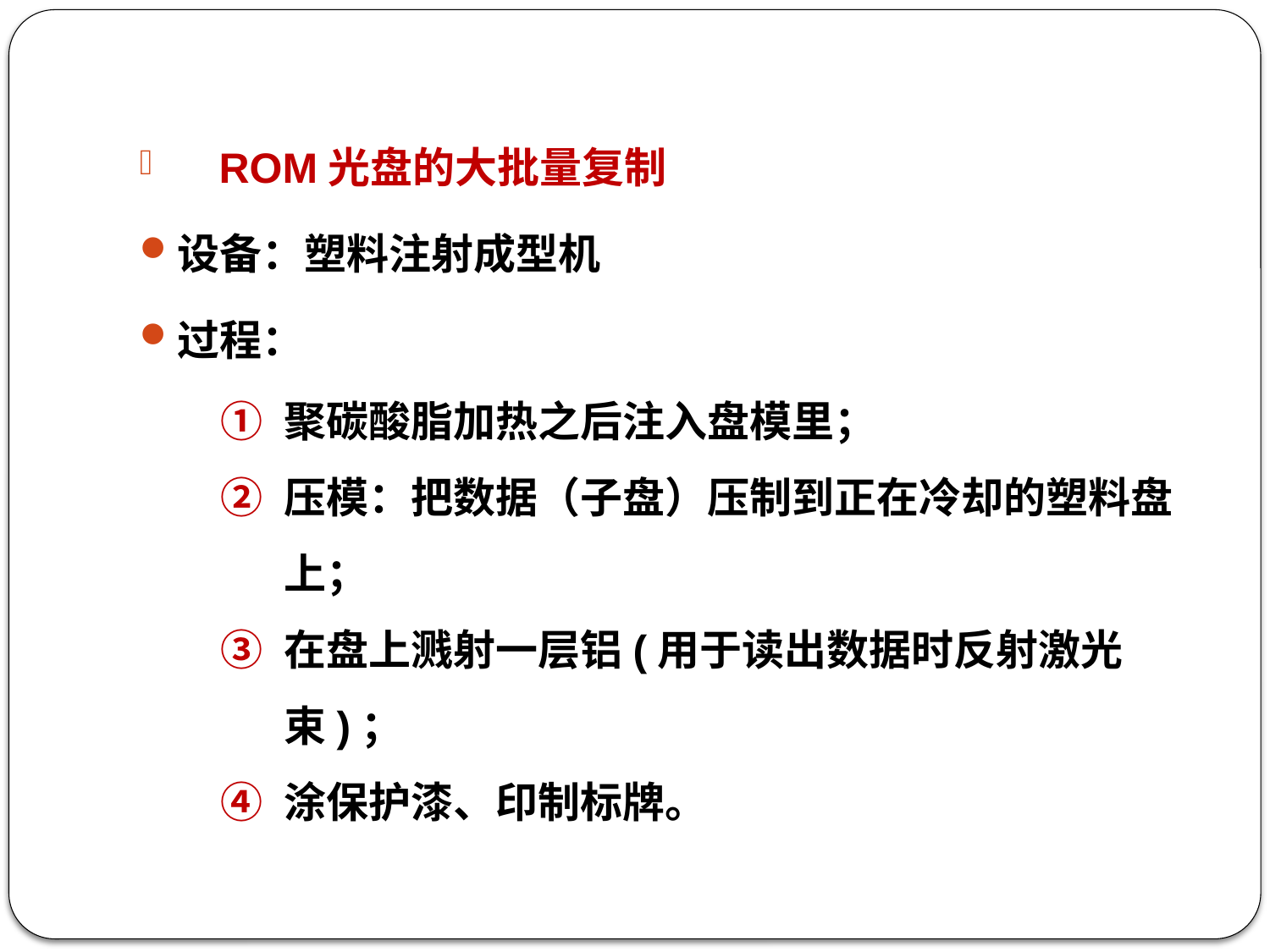

ROM光盘的大批量复制
设备：塑料注射成型机
过程：
聚碳酸脂加热之后注入盘模里；
压模：把数据（子盘）压制到正在冷却的塑料盘上；
在盘上溅射一层铝(用于读出数据时反射激光束)；
涂保护漆、印制标牌。